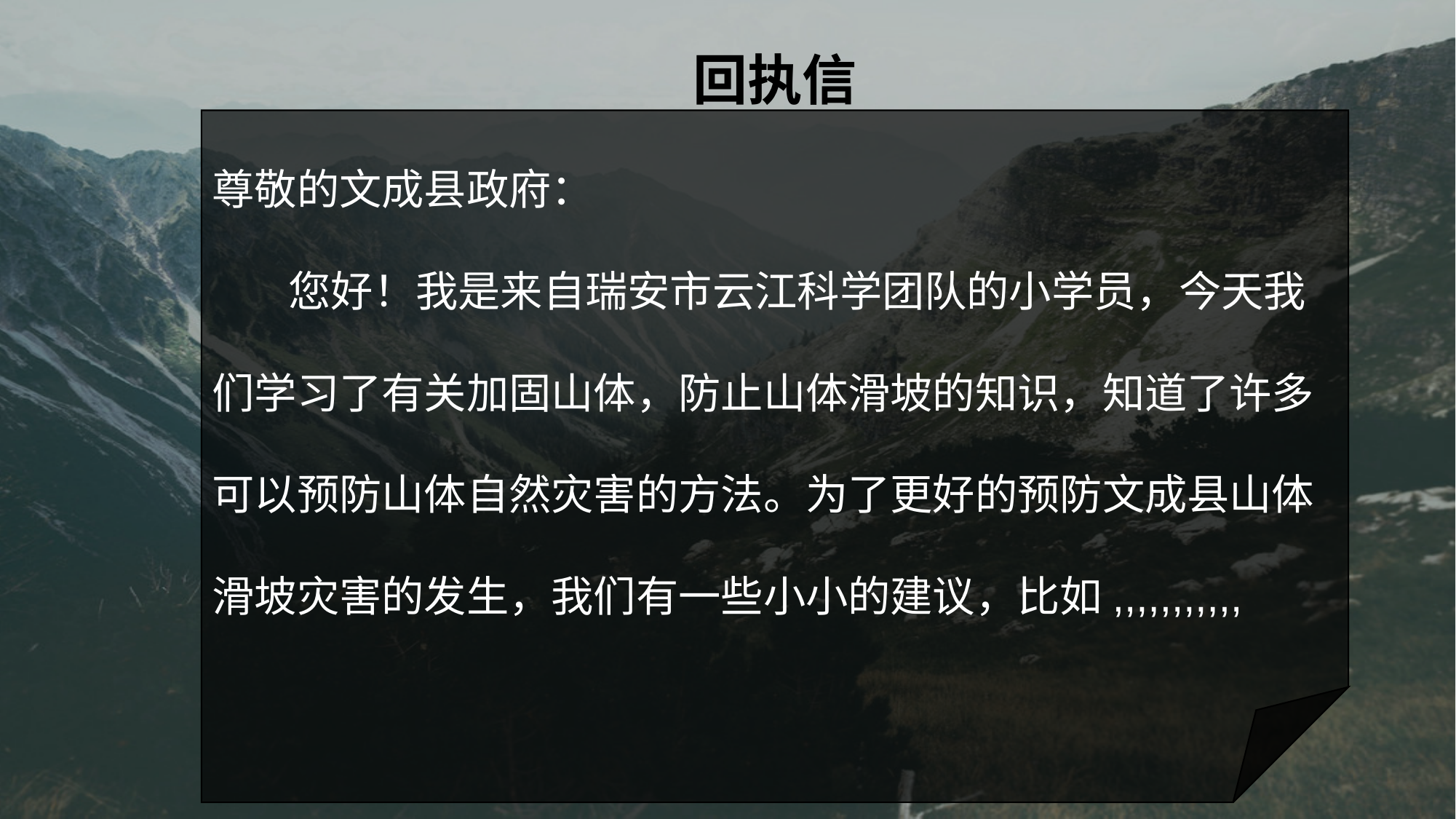

回执信
尊敬的文成县政府：
       您好！我是来自瑞安市云江科学团队的小学员，今天我们学习了有关加固山体，防止山体滑坡的知识，知道了许多可以预防山体自然灾害的方法。为了更好的预防文成县山体滑坡灾害的发生，我们有一些小小的建议，比如,,,,,,,,,,,